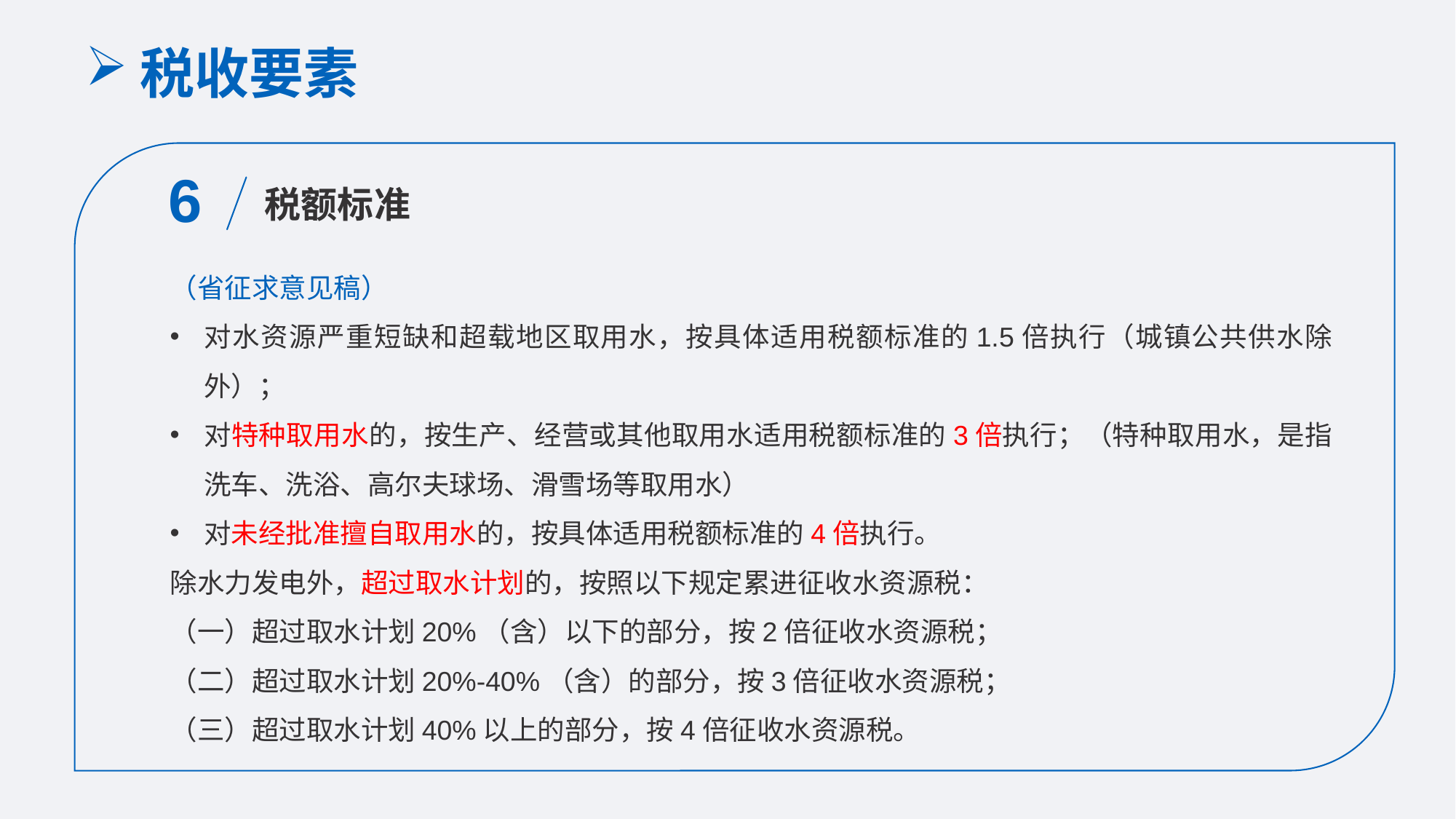

税收要素

6
税额标准
（省征求意见稿）
对水资源严重短缺和超载地区取用水，按具体适用税额标准的1.5倍执行（城镇公共供水除外）；
对特种取用水的，按生产、经营或其他取用水适用税额标准的3倍执行；（特种取用水，是指洗车、洗浴、高尔夫球场、滑雪场等取用水）
对未经批准擅自取用水的，按具体适用税额标准的4倍执行。
除水力发电外，超过取水计划的，按照以下规定累进征收水资源税：
（一）超过取水计划20%（含）以下的部分，按2倍征收水资源税；
（二）超过取水计划20%-40%（含）的部分，按3倍征收水资源税；
（三）超过取水计划40%以上的部分，按4倍征收水资源税。